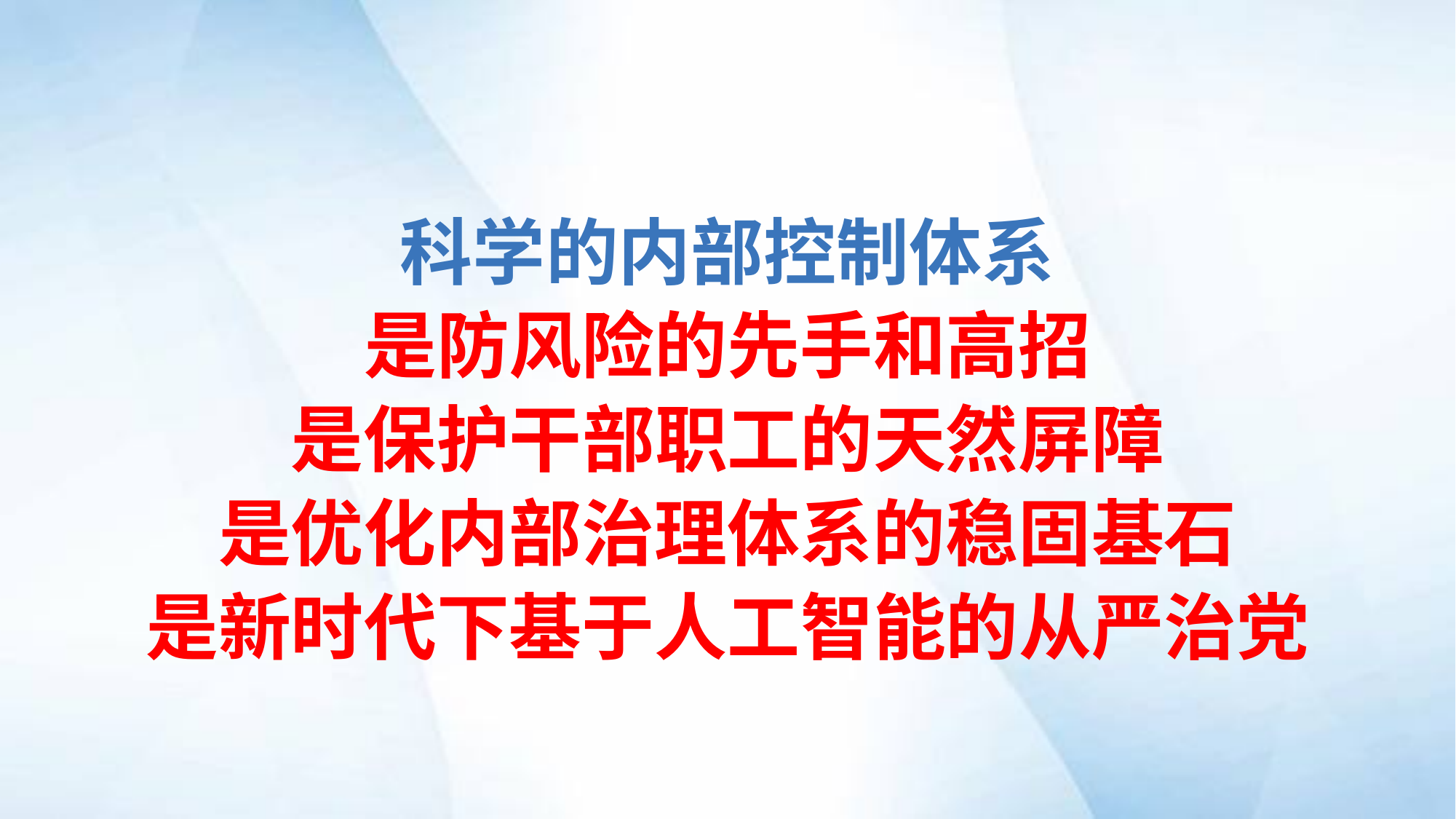

科学的内部控制体系
是防风险的先手和高招
是保护干部职工的天然屏障
是优化内部治理体系的稳固基石
是新时代下基于人工智能的从严治党
64